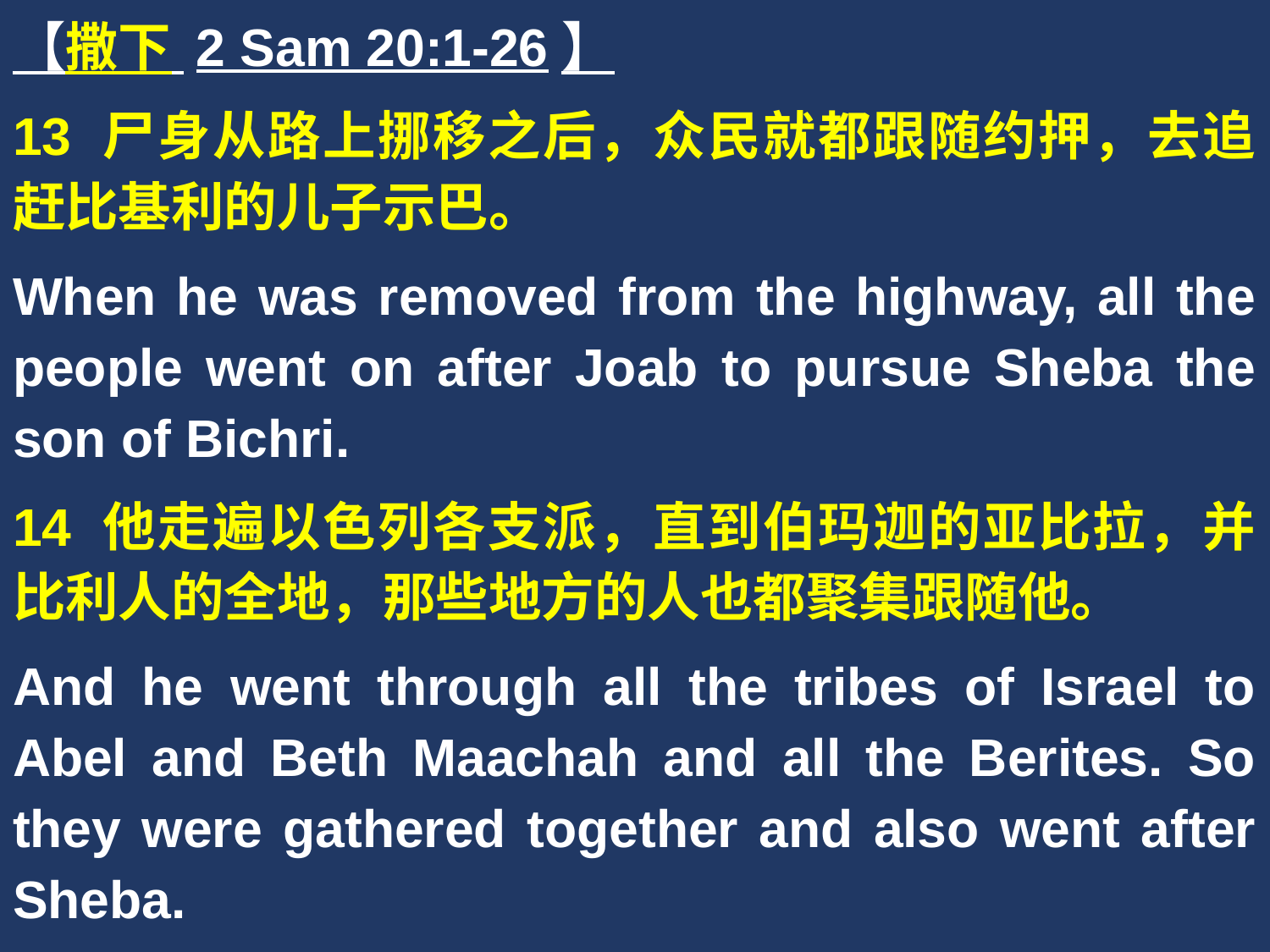

【撒下 2 Sam 20:1-26】
13 尸身从路上挪移之后，众民就都跟随约押，去追赶比基利的儿子示巴。
When he was removed from the highway, all the people went on after Joab to pursue Sheba the son of Bichri.
14 他走遍以色列各支派，直到伯玛迦的亚比拉，并比利人的全地，那些地方的人也都聚集跟随他。
And he went through all the tribes of Israel to Abel and Beth Maachah and all the Berites. So they were gathered together and also went after Sheba.